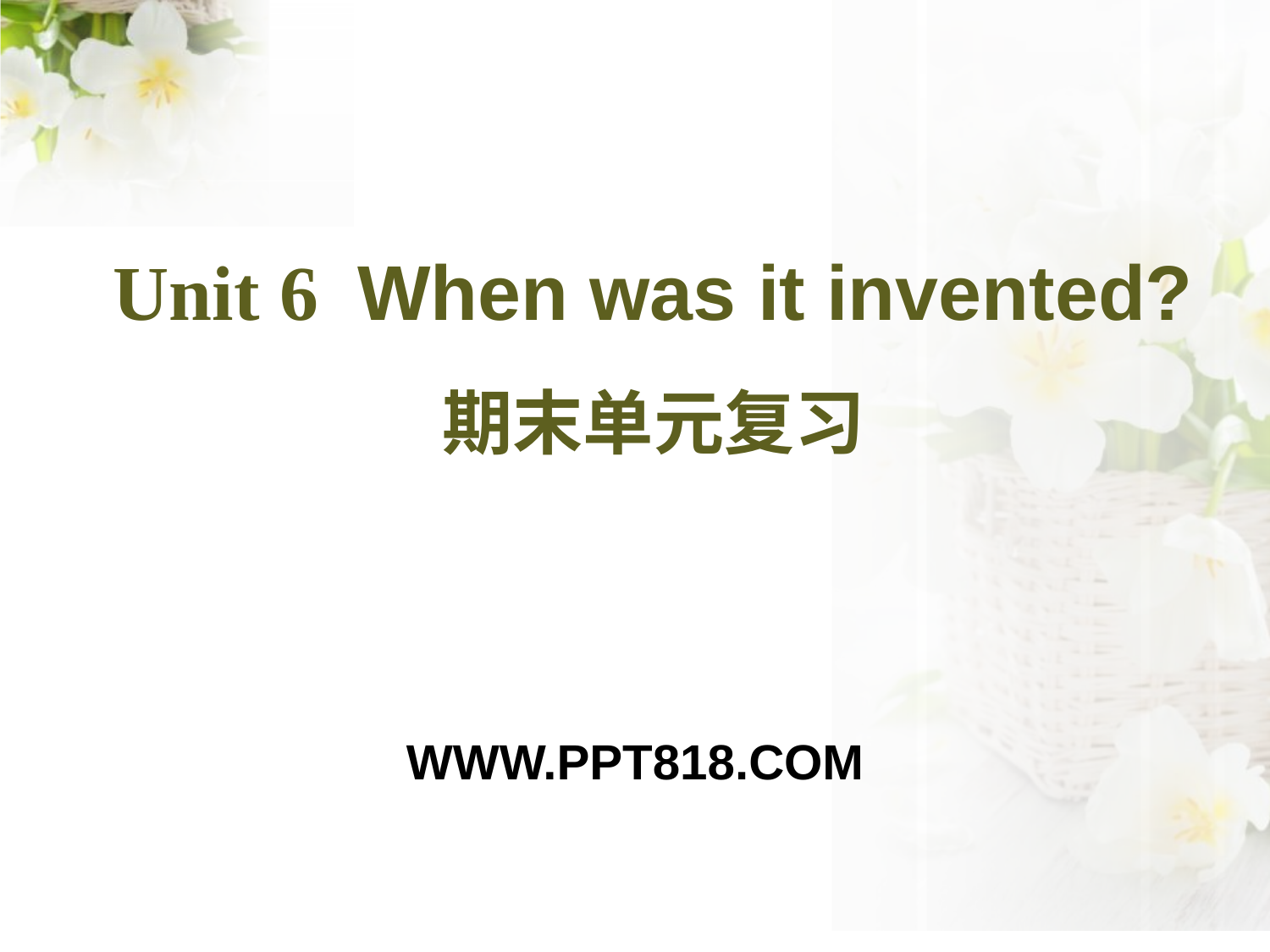

Unit 6  When was it invented?
期末单元复习
WWW.PPT818.COM